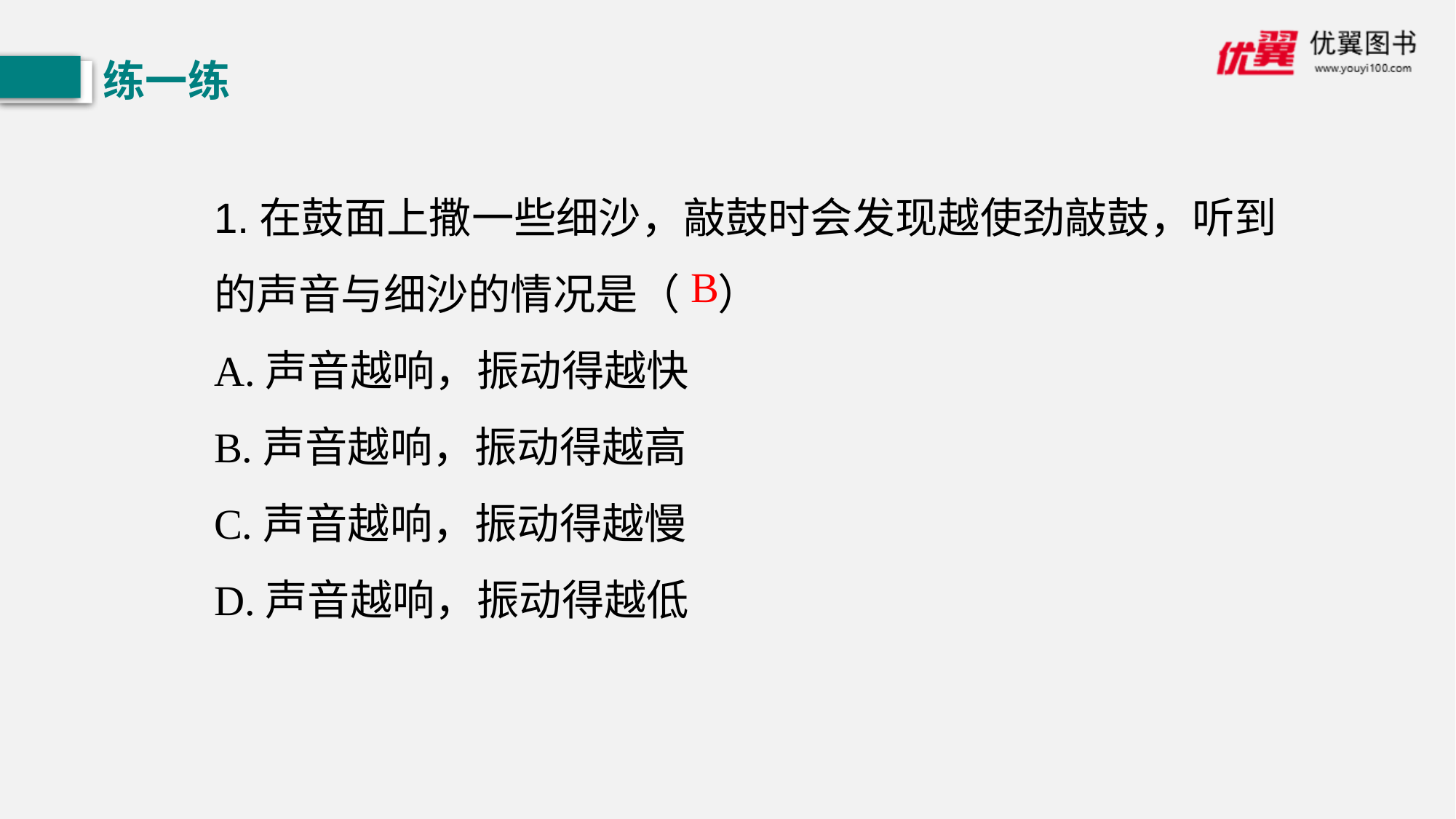

练一练

1.在鼓面上撒一些细沙，敲鼓时会发现越使劲敲鼓，听到的声音与细沙的情况是（    ）
A.声音越响，振动得越快
B.声音越响，振动得越高
C.声音越响，振动得越慢
D.声音越响，振动得越低
B